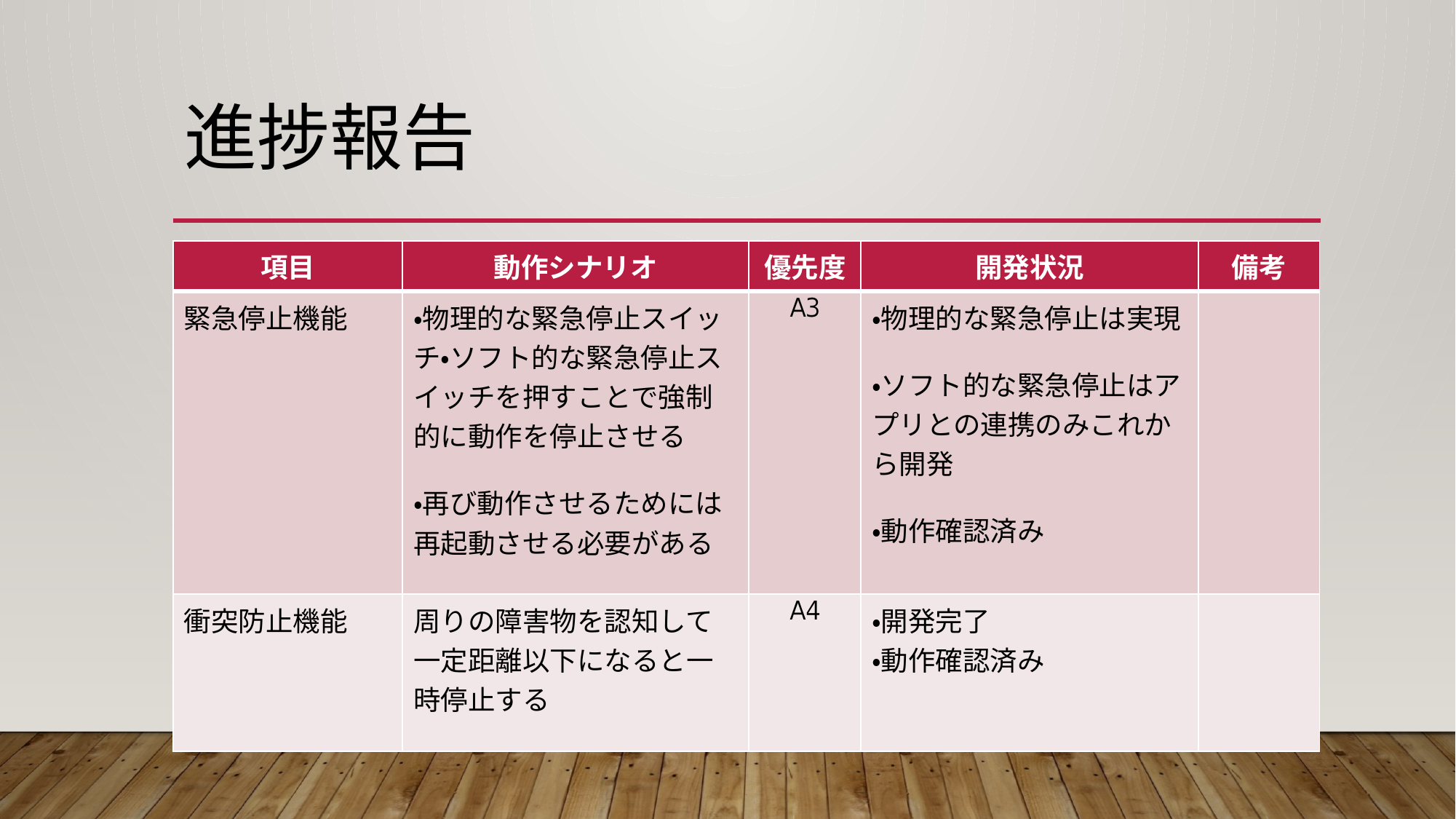

# 進捗報告
| 項目 | 動作シナリオ | 優先度 | 開発状況 | 備考 |
| --- | --- | --- | --- | --- |
| 緊急停止機能 | ・物理的な緊急停止スイッチ・ソフト的な緊急停止スイッチを押すことで強制的に動作を停止させる ・再び動作させるためには再起動させる必要がある | A3 | ・物理的な緊急停止は実現 ・ソフト的な緊急停止はアプリとの連携のみこれから開発 ・動作確認済み |  |
| 衝突防止機能 | 周りの障害物を認知して一定距離以下になると一時停止する | A4 | ・開発完了 ・動作確認済み |  |